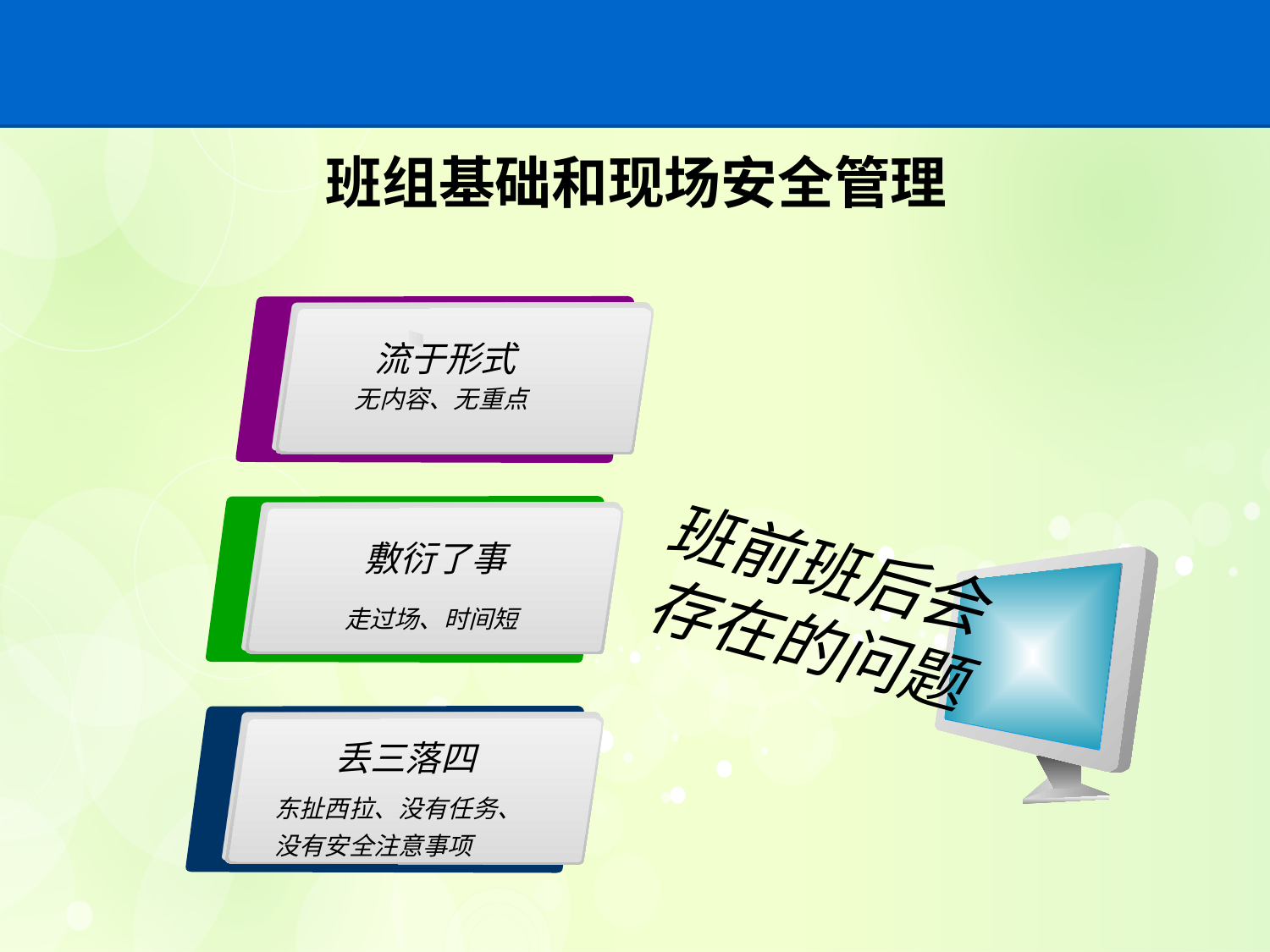

# 班组基础和现场安全管理

流于形式

无内容、无重点

敷衍了事
班前班后会
存在的问题

走过场、时间短

丢三落四
东扯西拉、没有任务、
没有安全注意事项